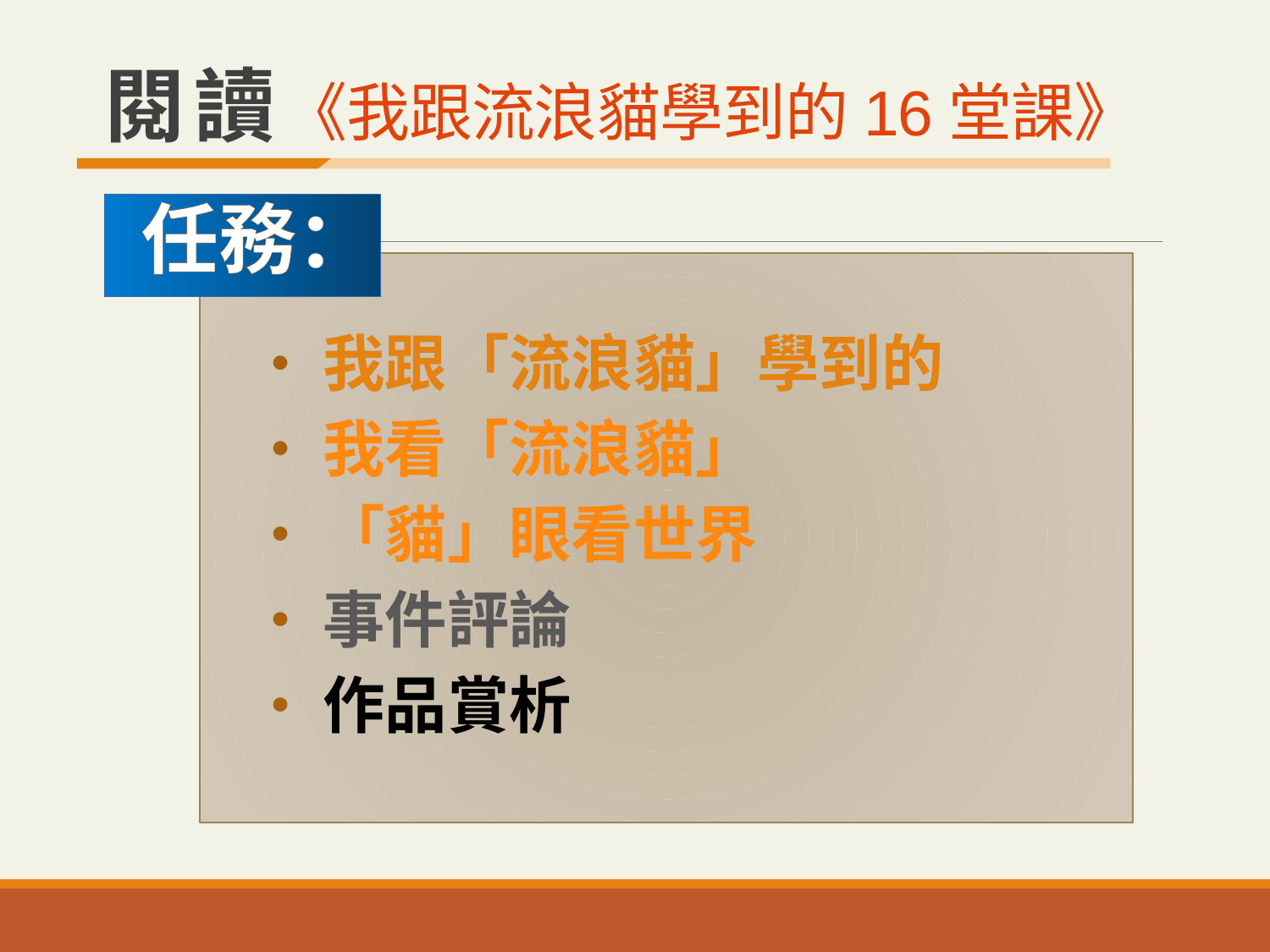

閱讀《我跟流浪貓學到的16堂課》

 任務：

 我跟「流浪貓」學到的
 我看「流浪貓」
 「貓」眼看世界
 事件評論
 作品賞析